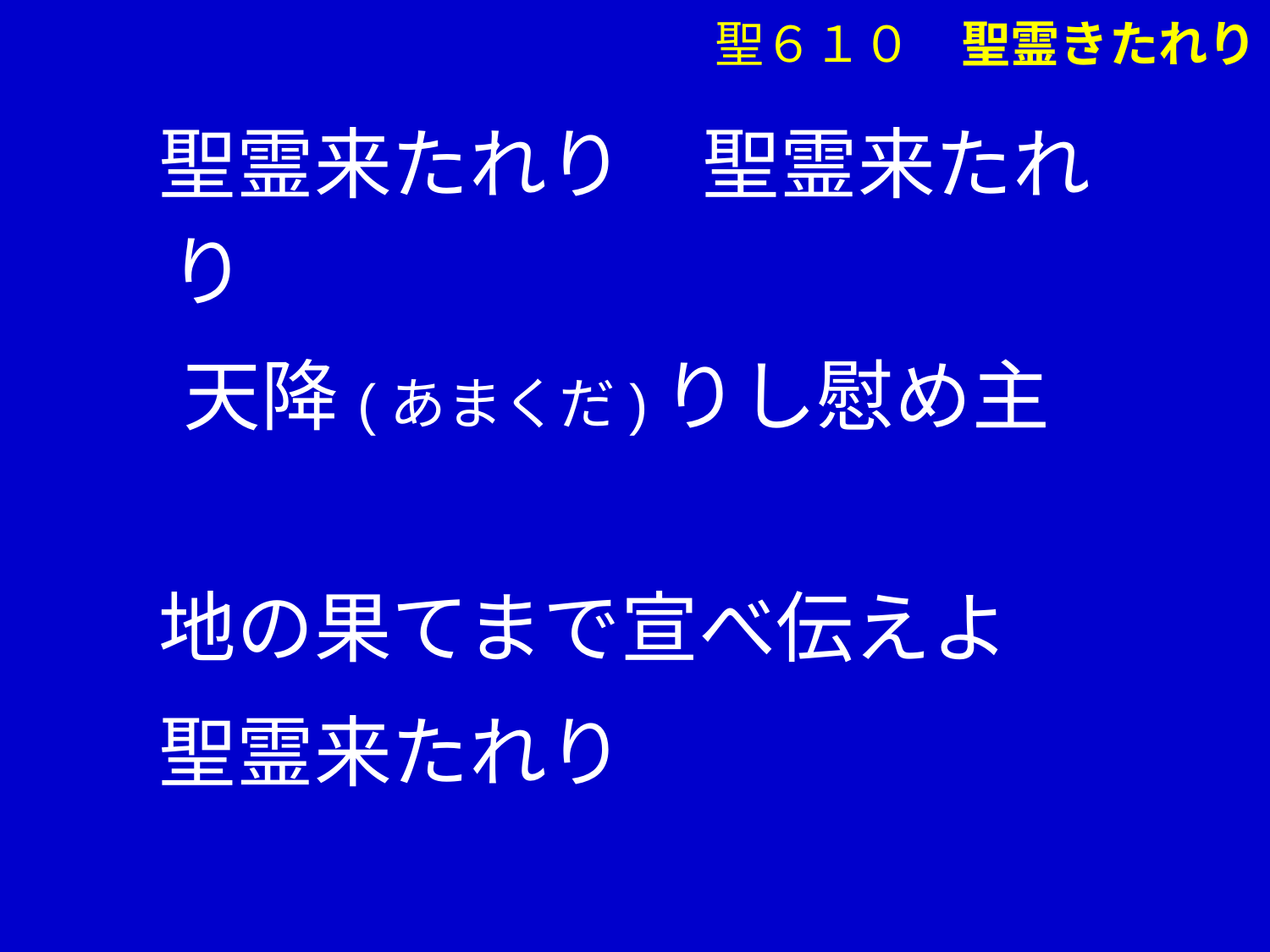

聖霊来たれり　聖霊来たれり
　天降(あまくだ)りし慰め主
  地の果てまで宣べ伝えよ
  聖霊来たれり
聖６１０　聖霊きたれり